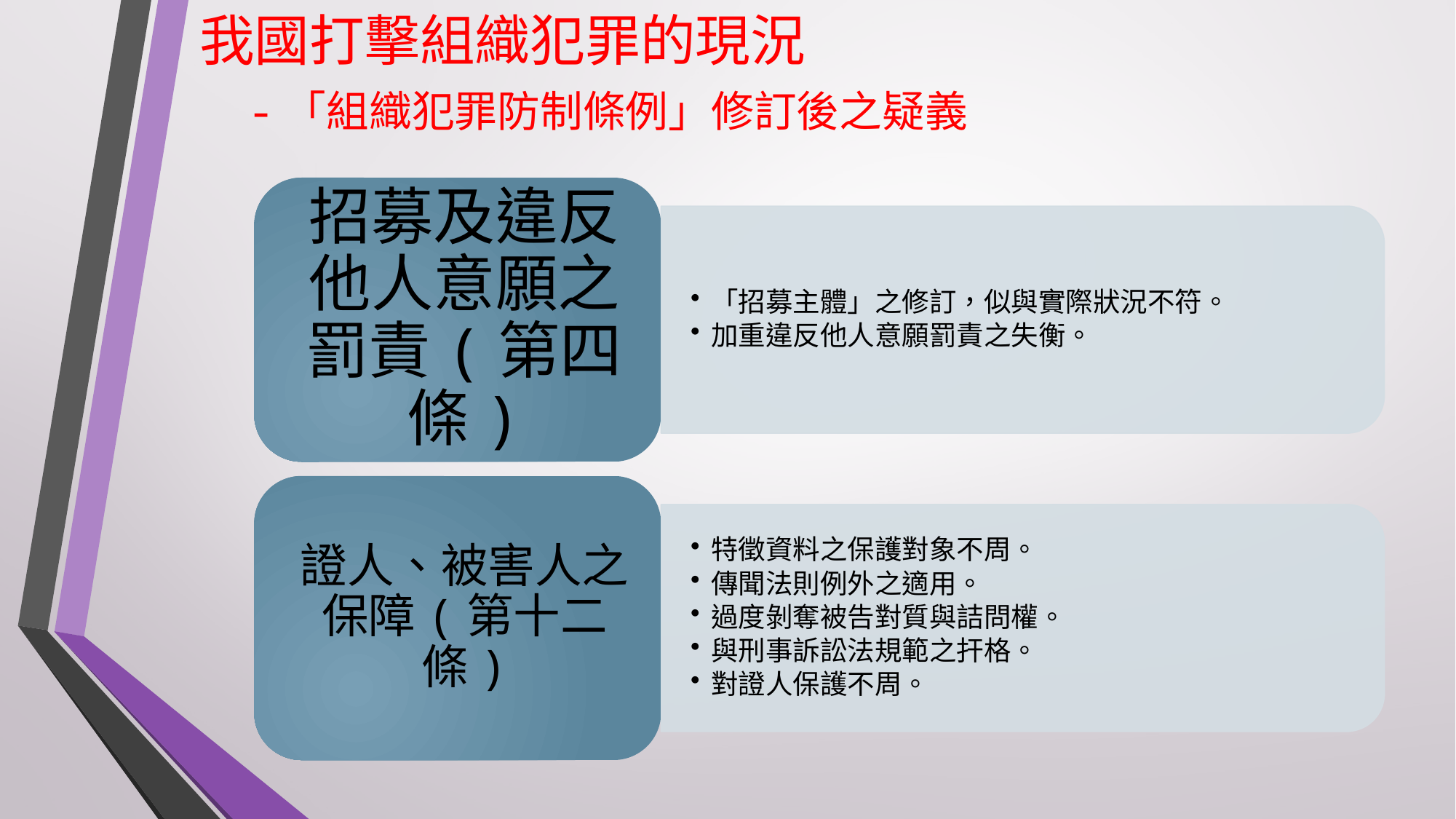

# 我國打擊組織犯罪的現況 -「組織犯罪防制條例」修訂後之疑義
「招募主體」之修訂，似與實際狀況不符。
加重違反他人意願罰責之失衡。
招募及違反他人意願之罰責(第四條)
特徵資料之保護對象不周。
傳聞法則例外之適用。
過度剝奪被告對質與詰問權。
與刑事訴訟法規範之扞格。
對證人保護不周。
證人、被害人之保障(第十二條)